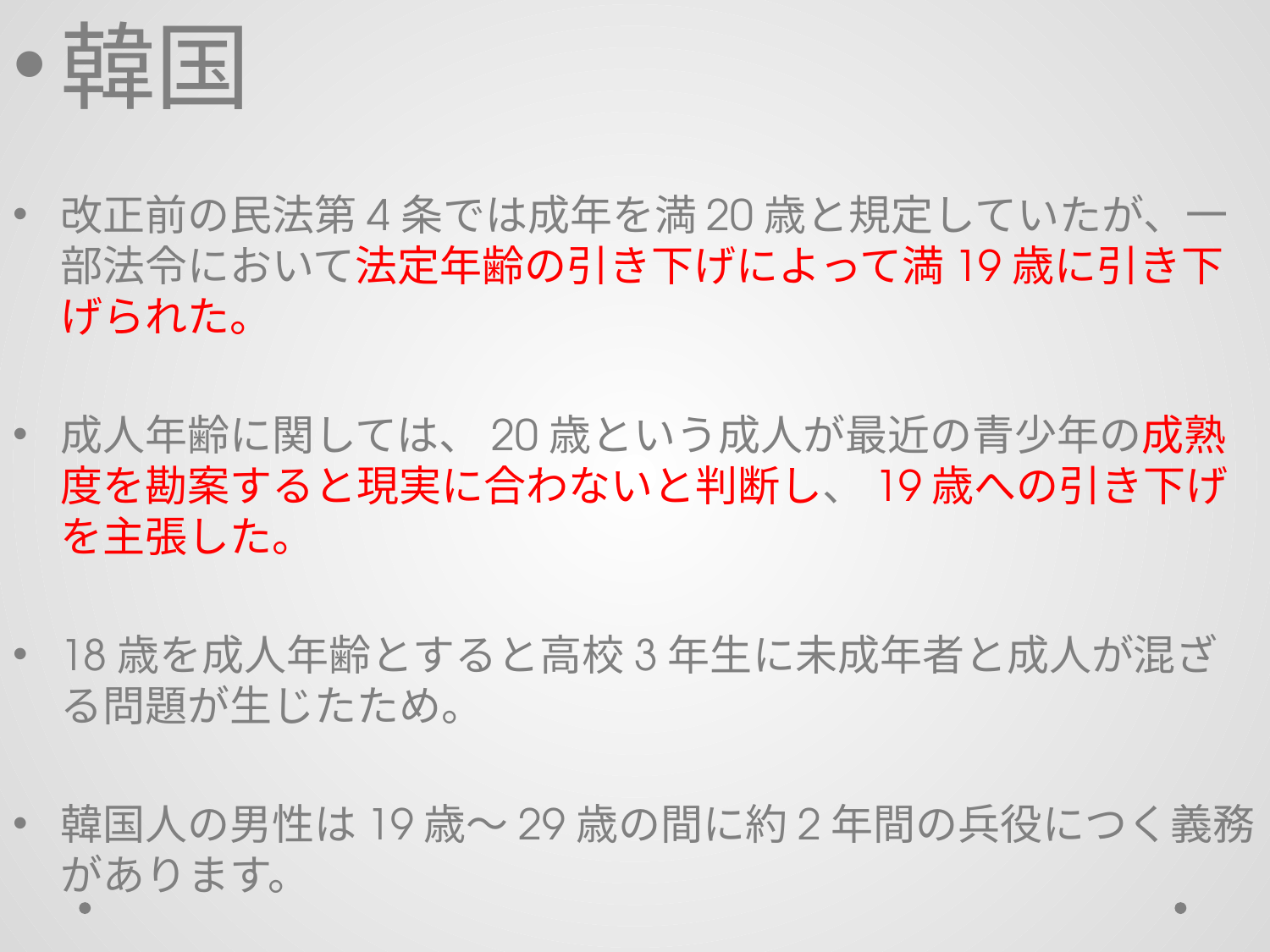

韓国

改正前の民法第4条では成年を満20歳と規定していたが、一部法令において法定年齢の引き下げによって満19歳に引き下げられた。

成人年齢に関しては、20歳という成人が最近の青少年の成熟度を勘案すると現実に合わないと判断し、19歳への引き下げを主張した。

18歳を成人年齢とすると高校3年生に未成年者と成人が混ざる問題が生じたため。

韓国人の男性は19歳～29歳の間に約2年間の兵役につく義務があります。